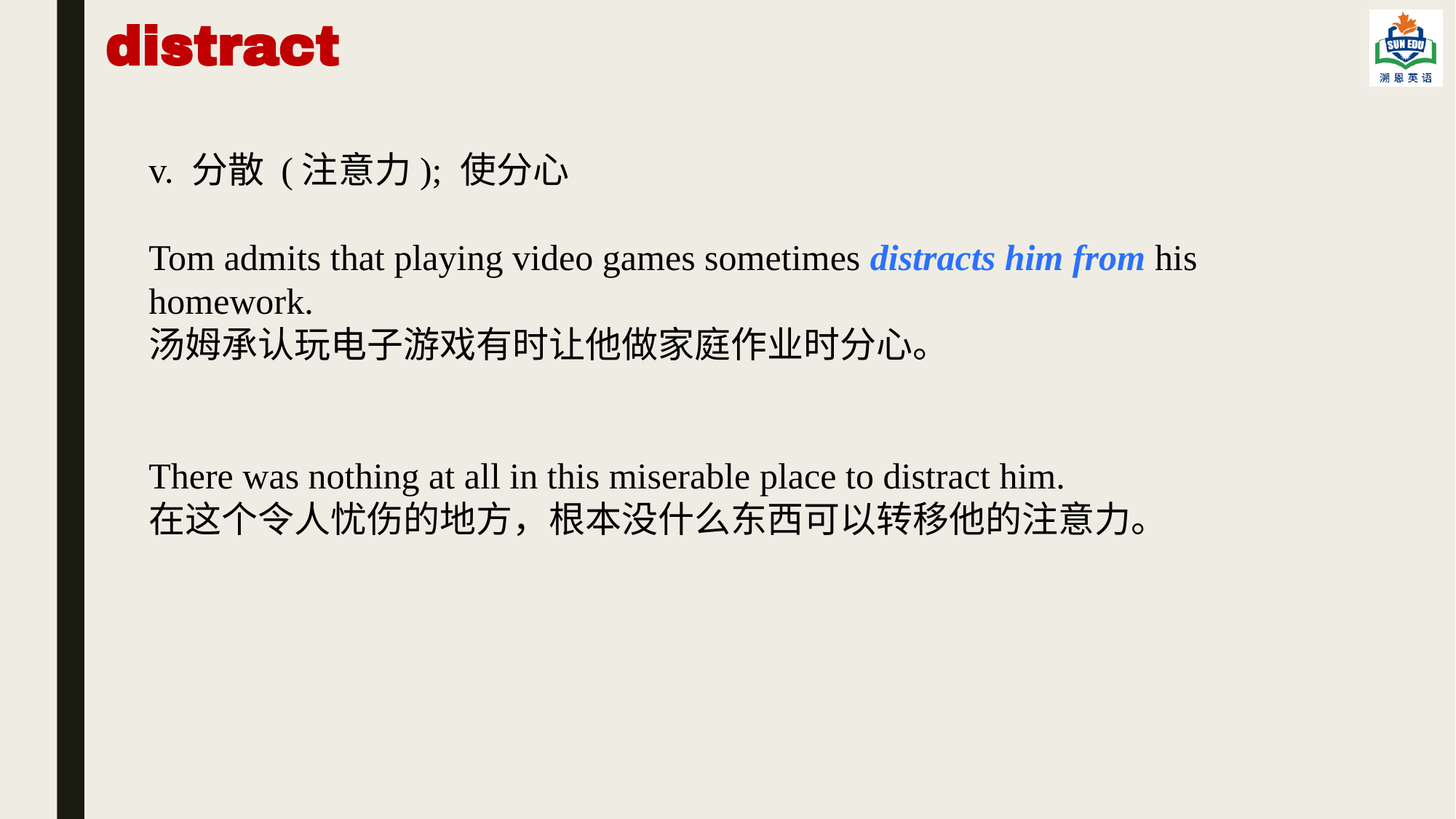

distract
v. 分散 (注意力); 使分心

Tom admits that playing video games sometimes distracts him from his homework.
汤姆承认玩电子游戏有时让他做家庭作业时分心。

There was nothing at all in this miserable place to distract him.
在这个令人忧伤的地方，根本没什么东西可以转移他的注意力。